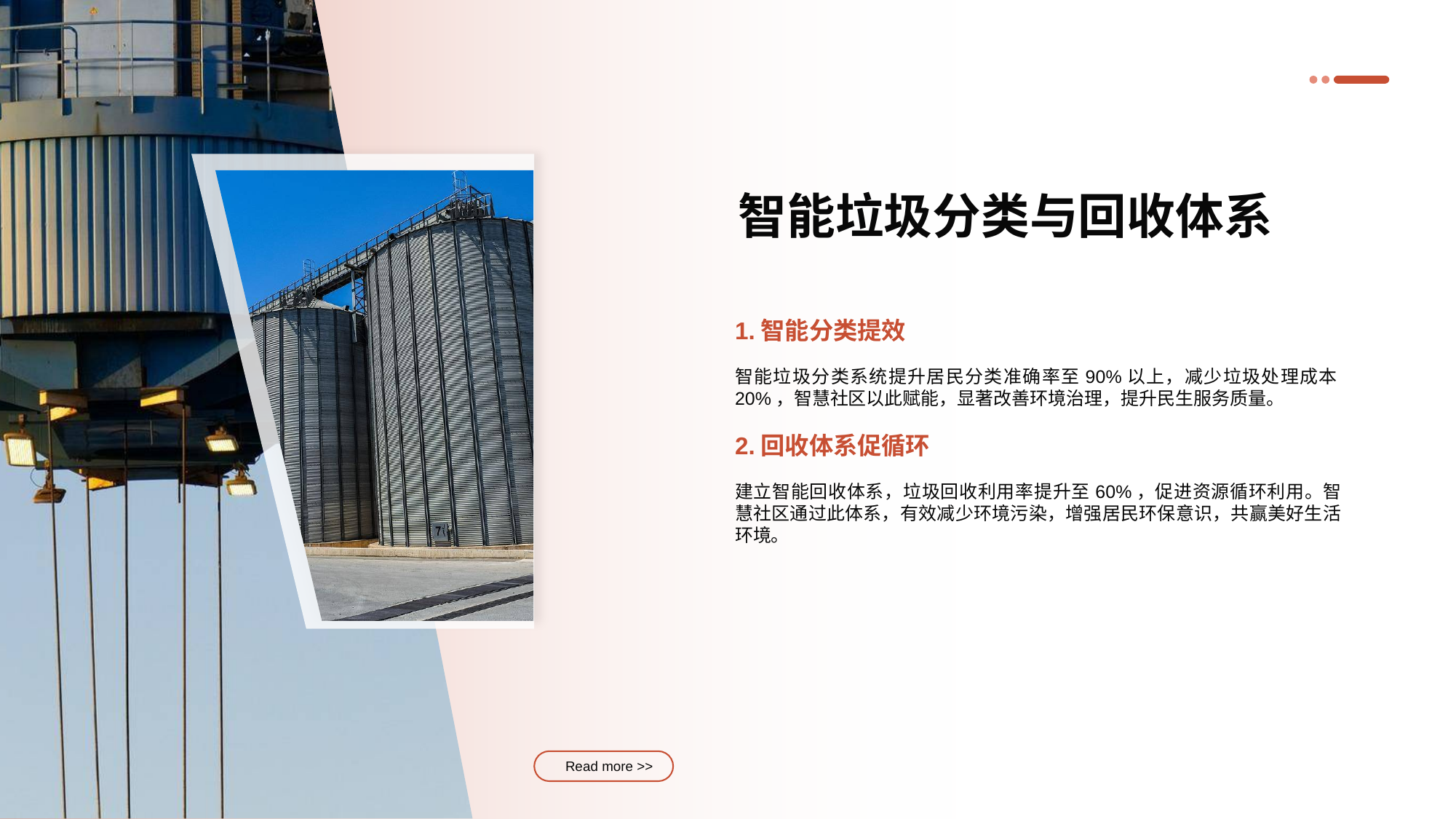

智能垃圾分类与回收体系
z

1.智能分类提效
智能垃圾分类系统提升居民分类准确率至90%以上，减少垃圾处理成本20%，智慧社区以此赋能，显著改善环境治理，提升民生服务质量。
2.回收体系促循环
建立智能回收体系，垃圾回收利用率提升至60%，促进资源循环利用。智慧社区通过此体系，有效减少环境污染，增强居民环保意识，共赢美好生活环境。
Read more >>